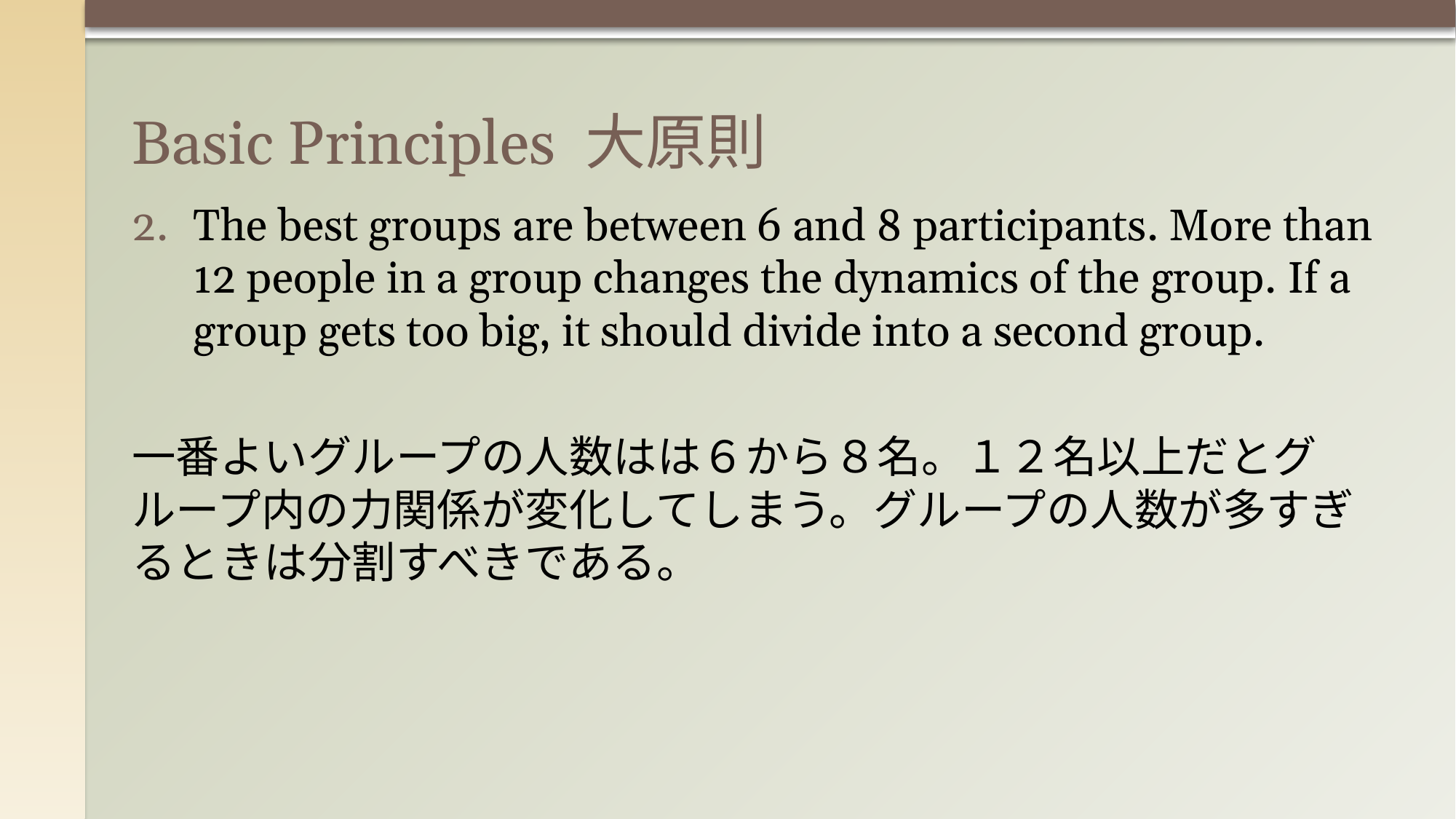

# Basic Principles 大原則
The best groups are between 6 and 8 participants. More than 12 people in a group changes the dynamics of the group. If a group gets too big, it should divide into a second group.

一番よいグループの人数はは６から８名。１２名以上だとグループ内の力関係が変化してしまう。グループの人数が多すぎるときは分割すべきである。